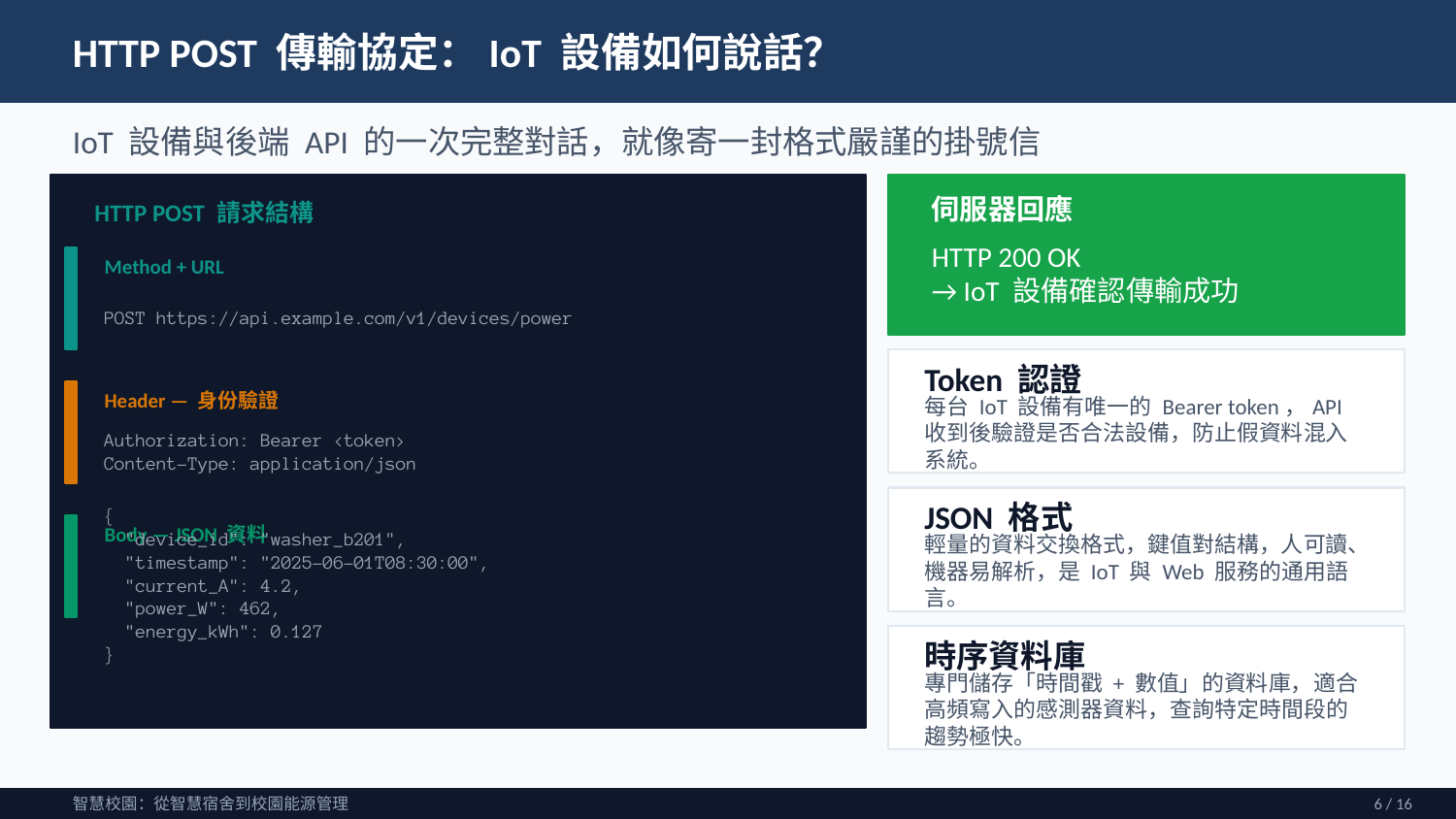

HTTP POST 傳輸協定：IoT 設備如何說話？
IoT 設備與後端 API 的一次完整對話，就像寄一封格式嚴謹的掛號信

伺服器回應
HTTP POST 請求結構
HTTP 200 OK
→ IoT 設備確認傳輸成功

Method + URL
POST https://api.example.com/v1/devices/power

Token 認證

Header — 身份驗證
每台 IoT 設備有唯一的 Bearer token，API 收到後驗證是否合法設備，防止假資料混入系統。
Authorization: Bearer <token>
Content-Type: application/json

JSON 格式

Body — JSON 資料
輕量的資料交換格式，鍵值對結構，人可讀、機器易解析，是 IoT 與 Web 服務的通用語言。
{
  "device_id": "washer_b201",
  "timestamp": "2025-06-01T08:30:00",
  "current_A": 4.2,
  "power_W": 462,
  "energy_kWh": 0.127
}

時序資料庫
專門儲存「時間戳 + 數值」的資料庫，適合高頻寫入的感測器資料，查詢特定時間段的趨勢極快。

智慧校園：從智慧宿舍到校園能源管理
6 / 16